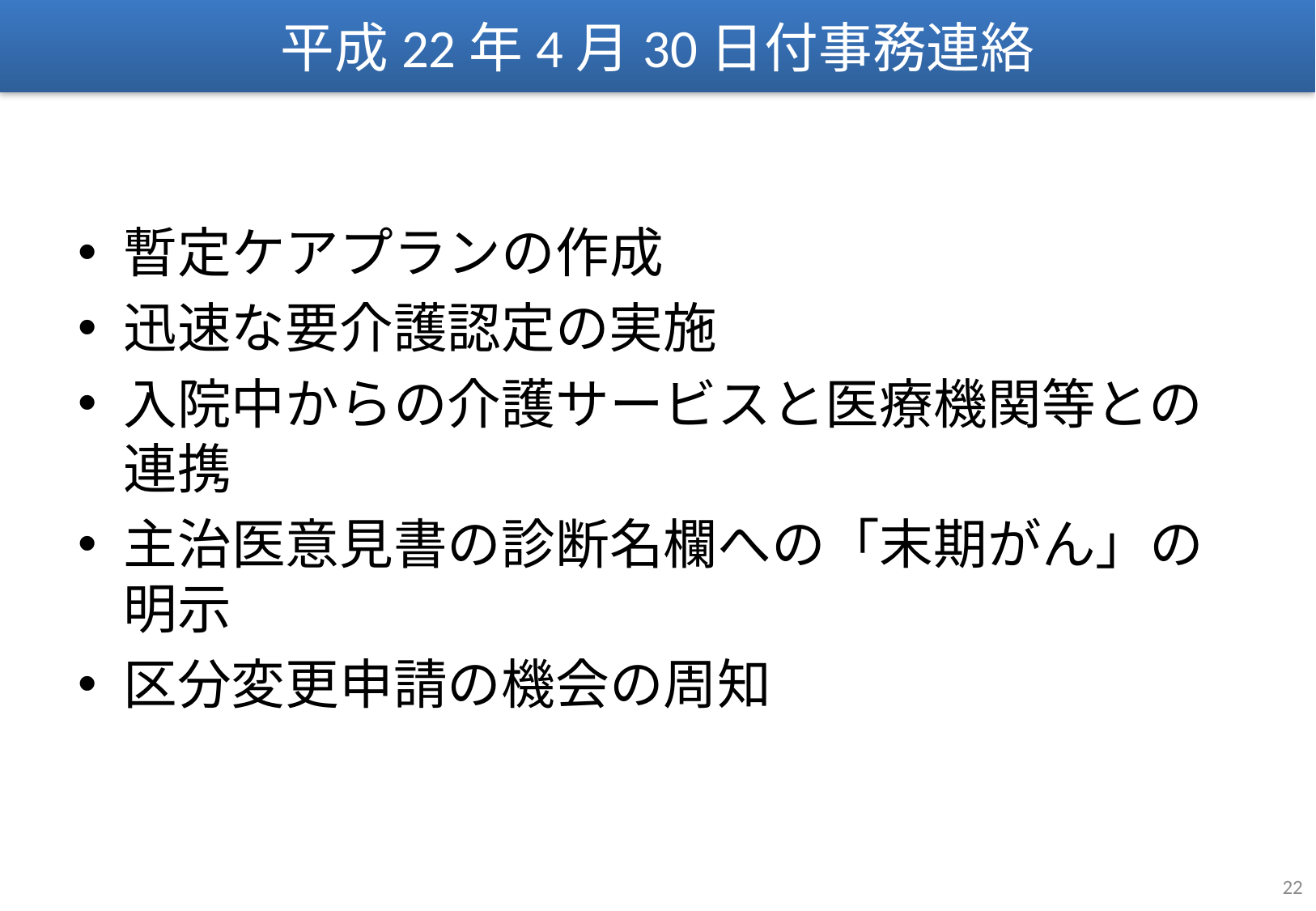

平成22年4月30日付事務連絡
暫定ケアプランの作成
迅速な要介護認定の実施
入院中からの介護サービスと医療機関等との連携
主治医意見書の診断名欄への「末期がん」の明示
区分変更申請の機会の周知
22